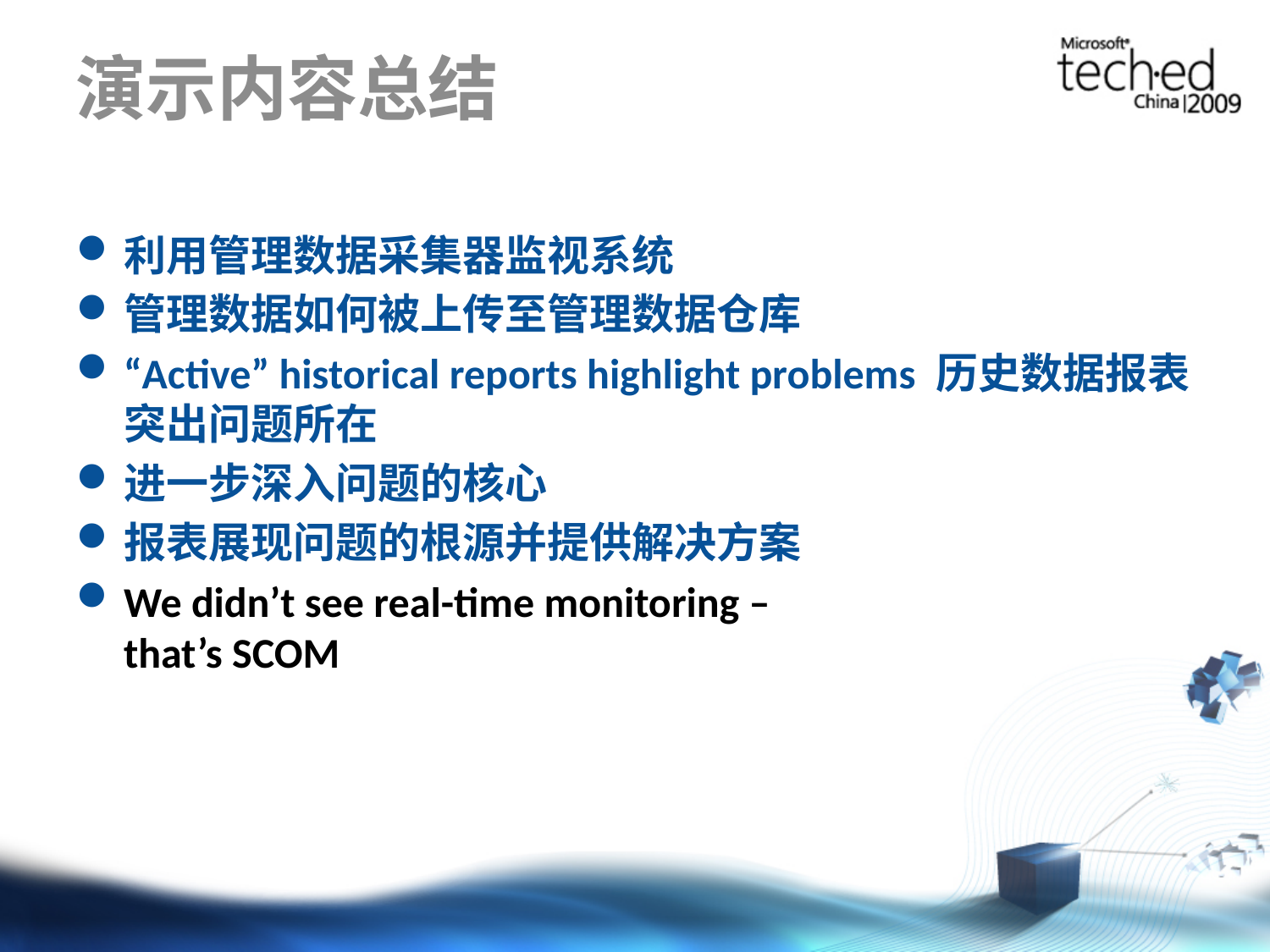

# 演示内容总结
利用管理数据采集器监视系统
管理数据如何被上传至管理数据仓库
“Active” historical reports highlight problems 历史数据报表突出问题所在
进一步深入问题的核心
报表展现问题的根源并提供解决方案
We didn’t see real-time monitoring –
that’s SCOM